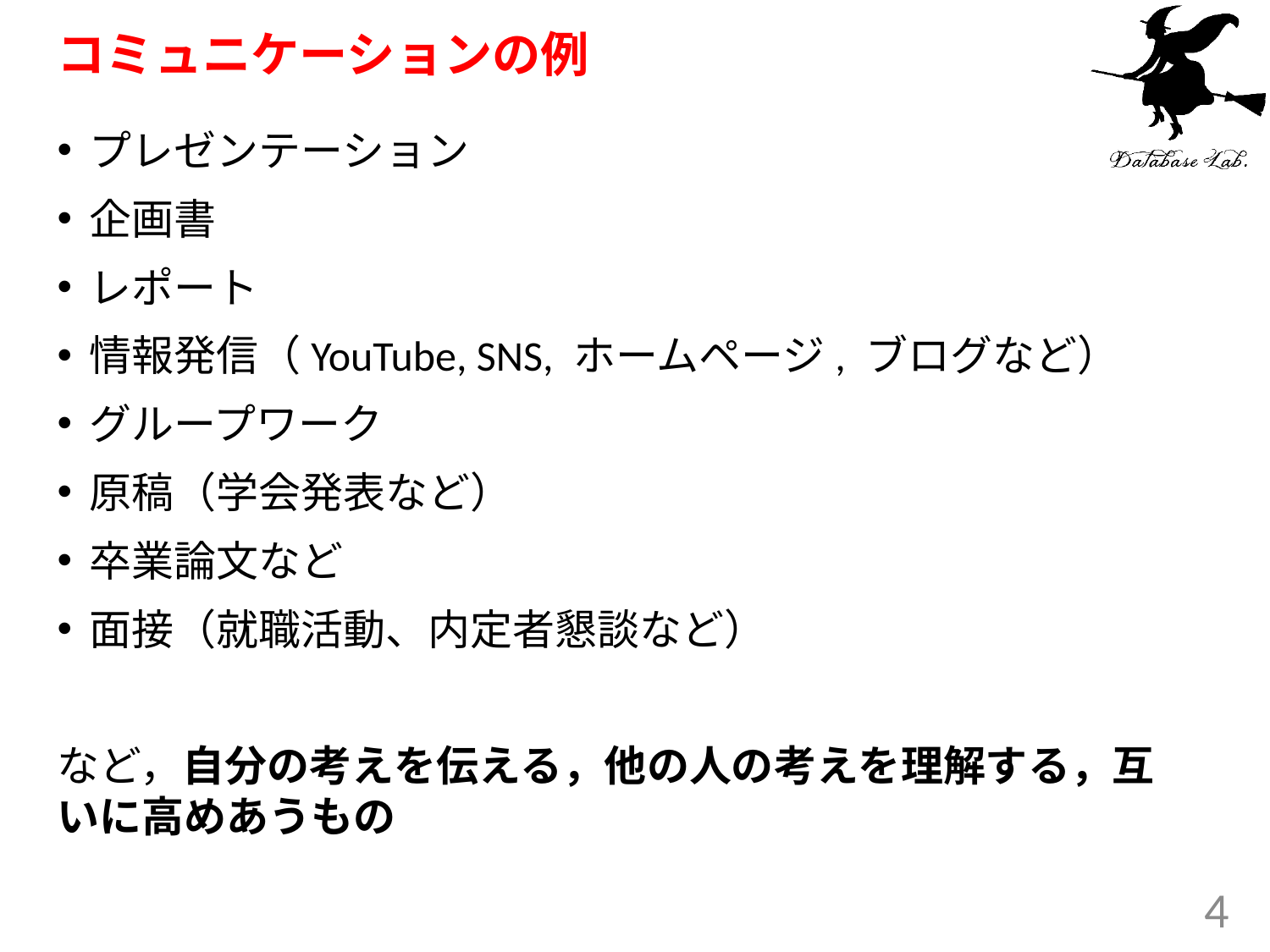

# コミュニケーションの例
プレゼンテーション
企画書
レポート
情報発信（YouTube, SNS, ホームページ, ブログなど）
グループワーク
原稿（学会発表など）
卒業論文など
面接（就職活動、内定者懇談など）

など，自分の考えを伝える，他の人の考えを理解する，互いに高めあうもの
4